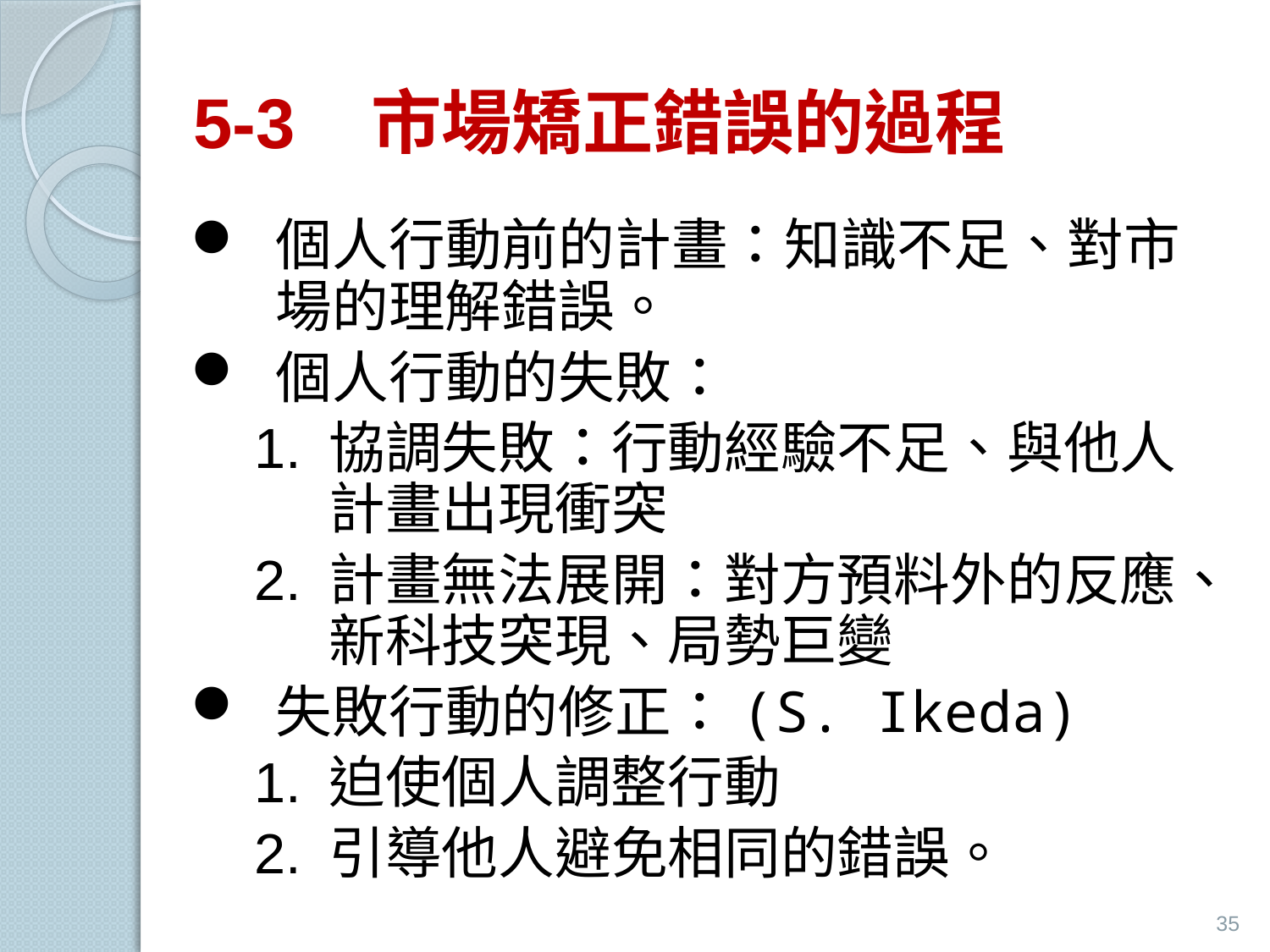

# 5-3   市場矯正錯誤的過程
個人行動前的計畫：知識不足、對市場的理解錯誤。
個人行動的失敗：
協調失敗：行動經驗不足、與他人計畫出現衝突
計畫無法展開：對方預料外的反應、新科技突現、局勢巨變
失敗行動的修正：(S. Ikeda)
迫使個人調整行動
引導他人避免相同的錯誤。
35